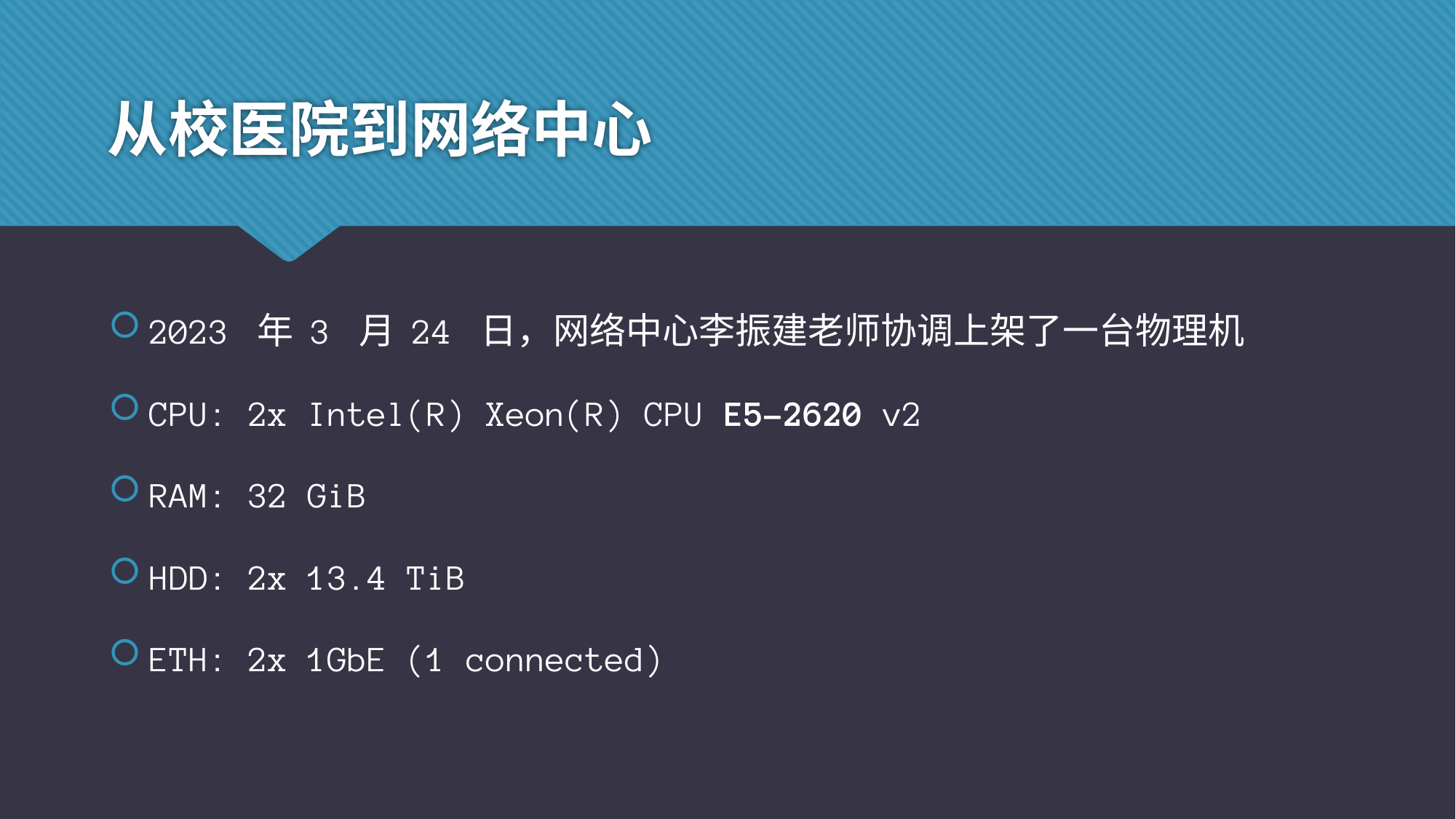

# 从校医院到网络中心
2023 年 3 月 24 日，网络中心李振建老师协调上架了一台物理机
CPU: 2x Intel(R) Xeon(R) CPU E5-2620 v2
RAM: 32 GiB
HDD: 2x 13.4 TiB
ETH: 2x 1GbE (1 connected)